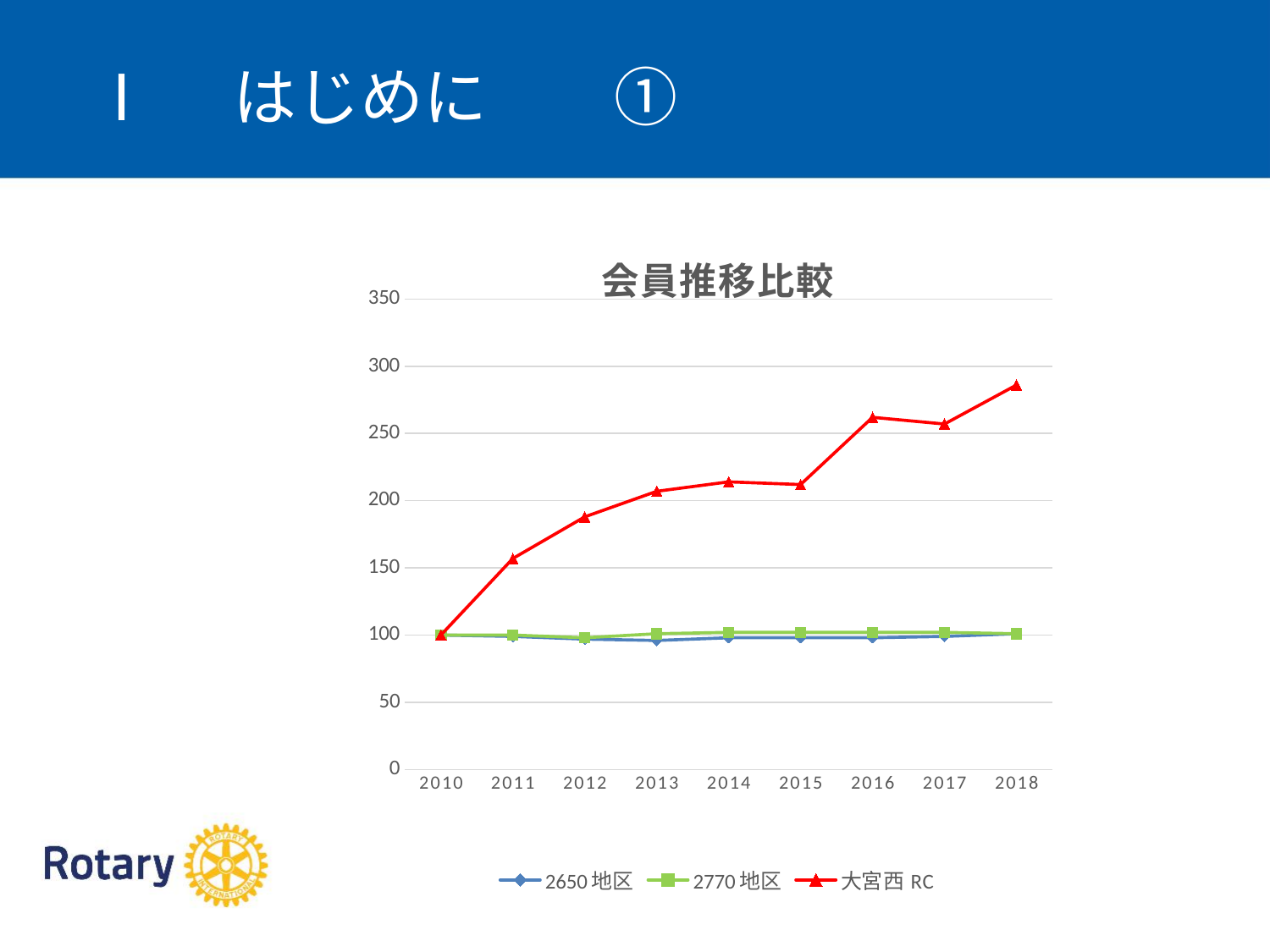

Ⅰ　はじめに　　①

### Chart: 会員推移比較

| Category | 2650地区 | 2770地区 | 大宮西RC |
|---|---|---|---|
| 2010 | 100.0 | 100.0 | 100.0 |
| 2011 | 99.0 | 100.0 | 157.0 |
| 2012 | 97.0 | 98.0 | 188.0 |
| 2013 | 96.0 | 101.0 | 207.0 |
| 2014 | 98.0 | 102.0 | 214.0 |
| 2015 | 98.0 | 102.0 | 212.0 |
| 2016 | 98.0 | 102.0 | 262.0 |
| 2017 | 99.0 | 102.0 | 257.0 |
| 2018 | 101.0 | 101.0 | 286.0 |